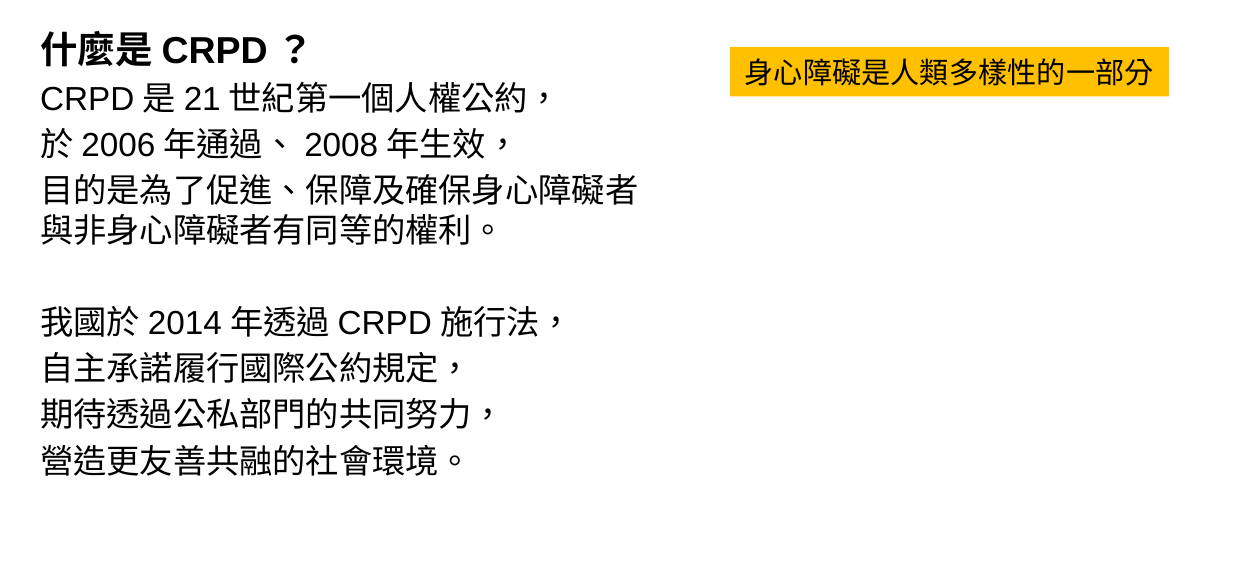

什麼是CRPD？
CRPD是21世紀第一個人權公約，
於2006年通過、2008年生效，
目的是為了促進、保障及確保身心障礙者與非身心障礙者有同等的權利。

我國於2014年透過CRPD施行法，
自主承諾履行國際公約規定，
期待透過公私部門的共同努力，
營造更友善共融的社會環境。

身心障礙是人類多樣性的一部分